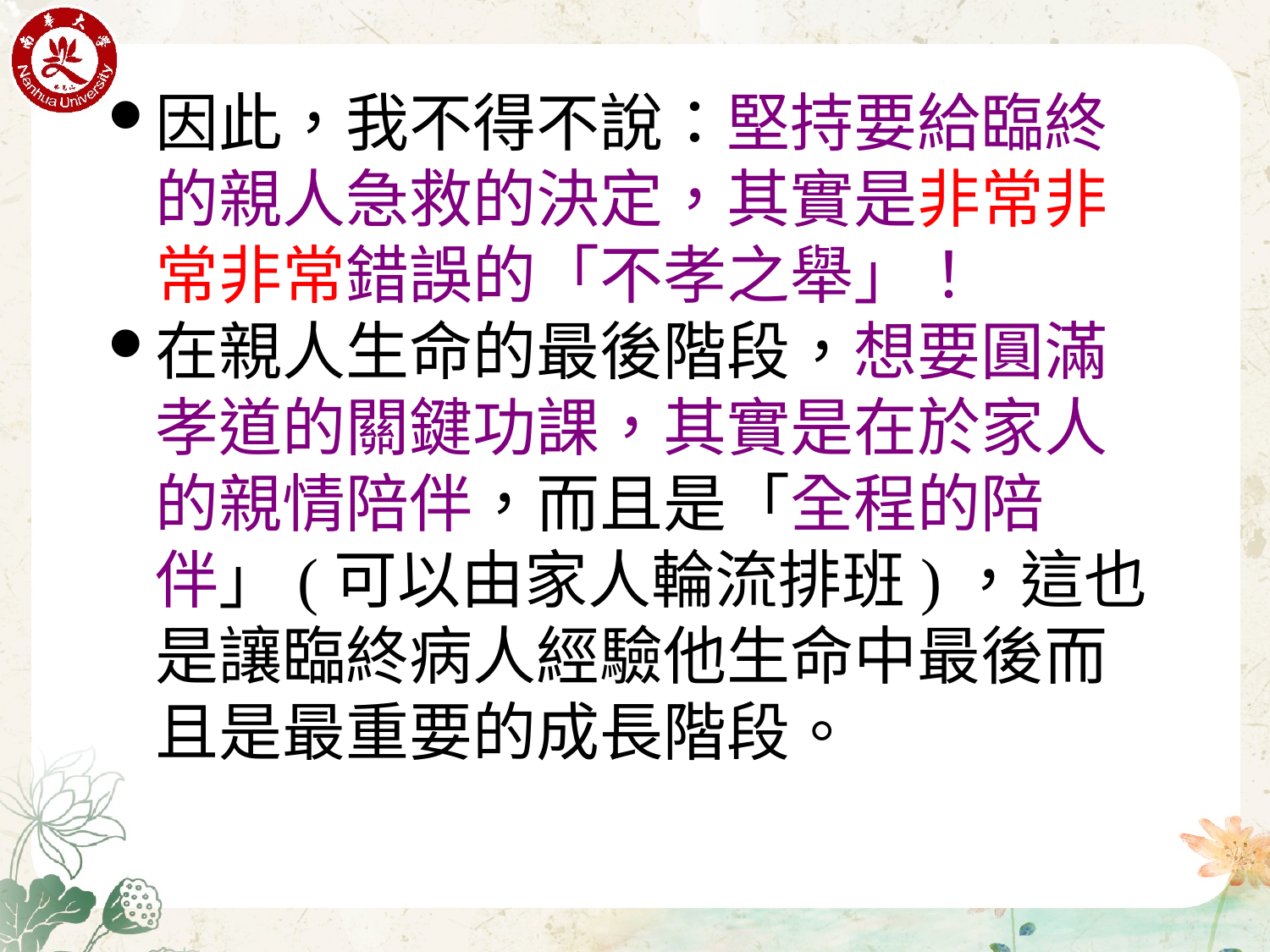

因此，我不得不說：堅持要給臨終的親人急救的決定，其實是非常非常非常錯誤的「不孝之舉」！
在親人生命的最後階段，想要圓滿孝道的關鍵功課，其實是在於家人的親情陪伴，而且是「全程的陪伴」(可以由家人輪流排班)，這也是讓臨終病人經驗他生命中最後而且是最重要的成長階段。